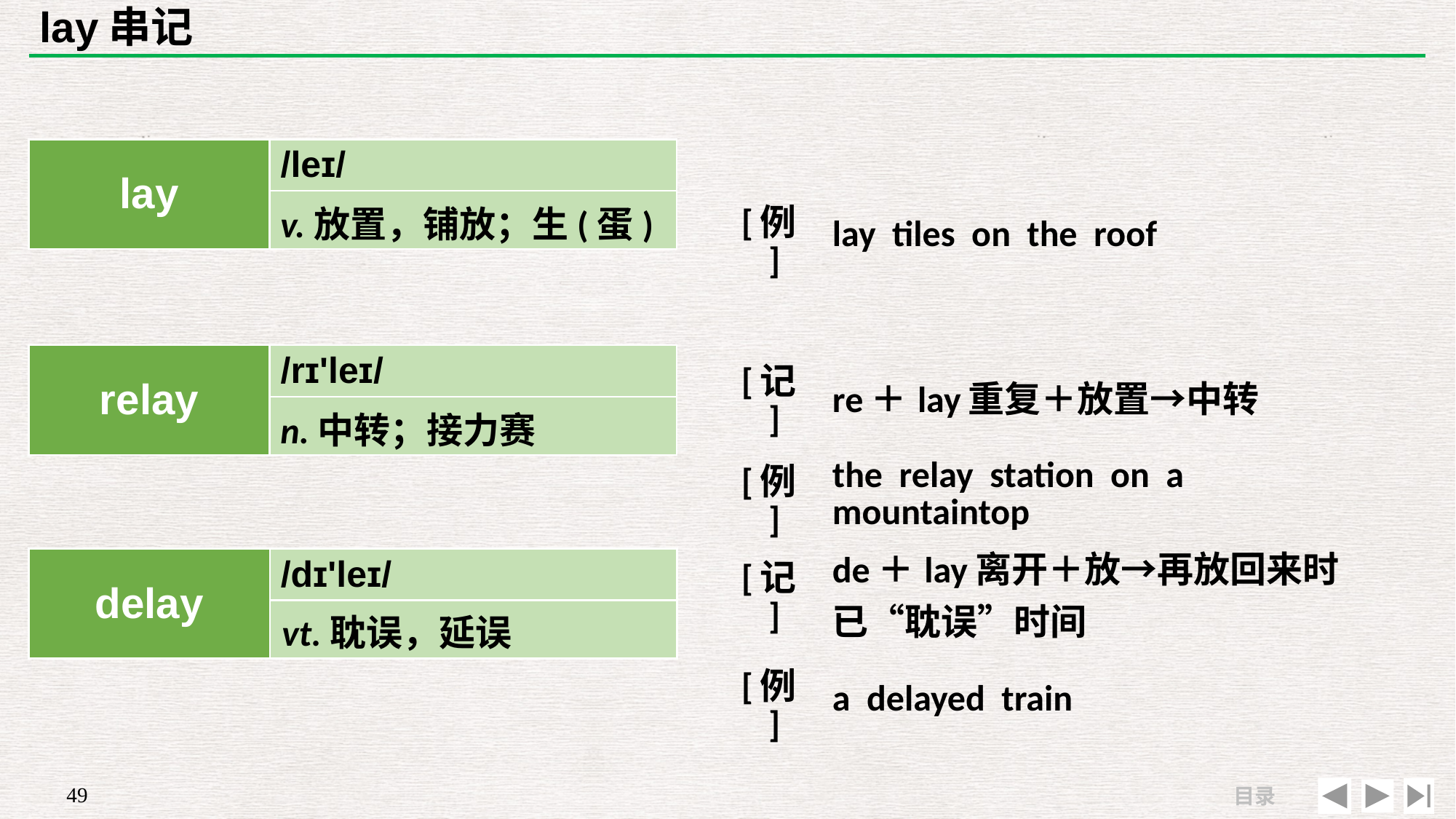

# lay串记

| lay | /leɪ/ |
| --- | --- |
|  |  |
|  |  |
| --- | --- |
| [例] | lay tiles on the roof |
v.放置，铺放；生(蛋)
| relay | /rɪ'leɪ/ |
| --- | --- |
|  |  |
| [记] | re＋lay重复＋放置→中转 |
| --- | --- |
| [例] | the relay station on a mountaintop |
n.中转；接力赛
| [记] | de＋lay离开＋放→再放回来时已“耽误”时间 |
| --- | --- |
| [例] | a delayed train |
| delay | /dɪ'leɪ/ |
| --- | --- |
|  |  |
vt.耽误，延误